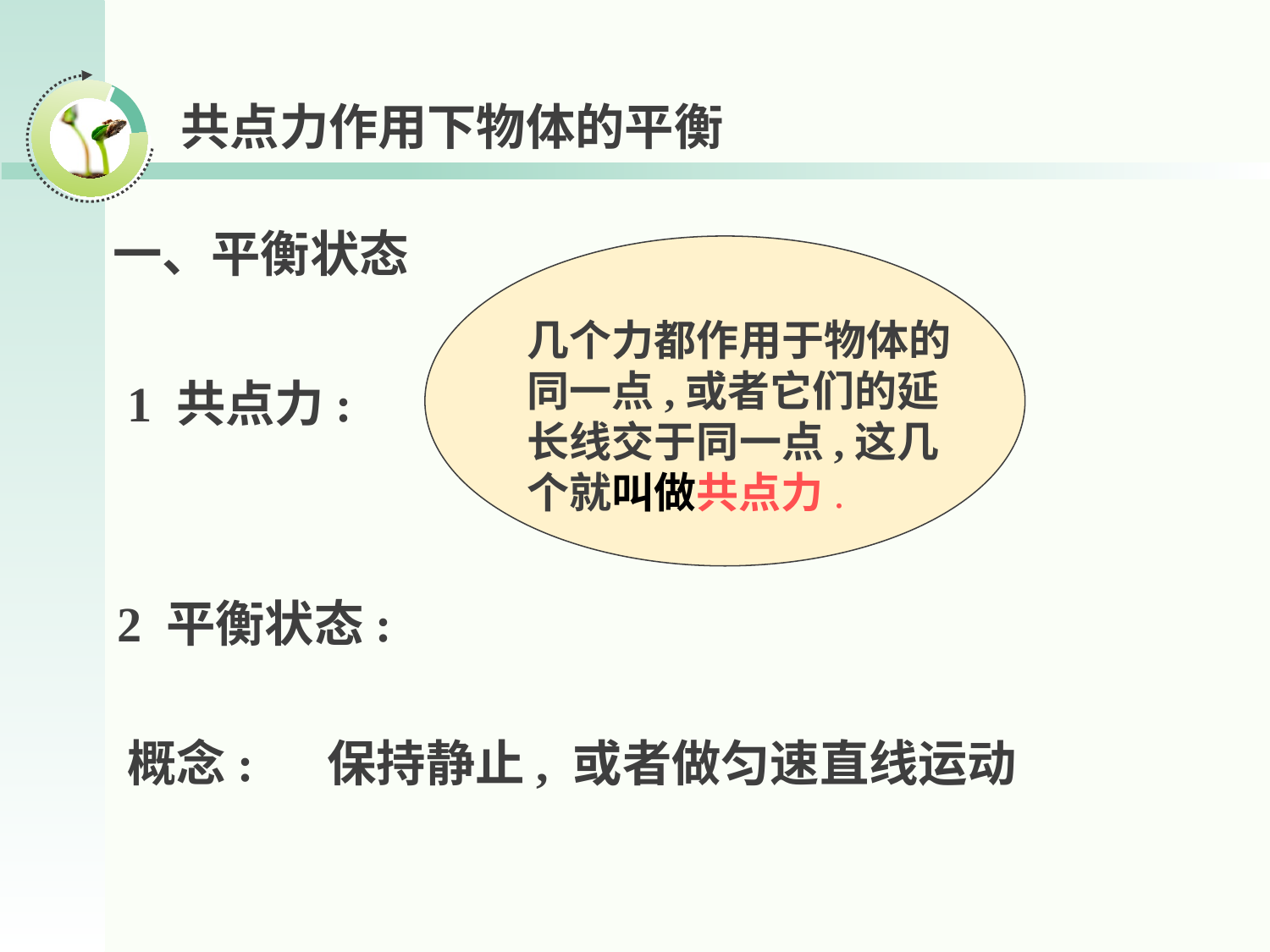

共点力作用下物体的平衡
一、平衡状态

几个力都作用于物体的同一点,或者它们的延长线交于同一点,这几个就叫做共点力.

1 共点力:
2 平衡状态:
概念:     保持静止, 或者做匀速直线运动